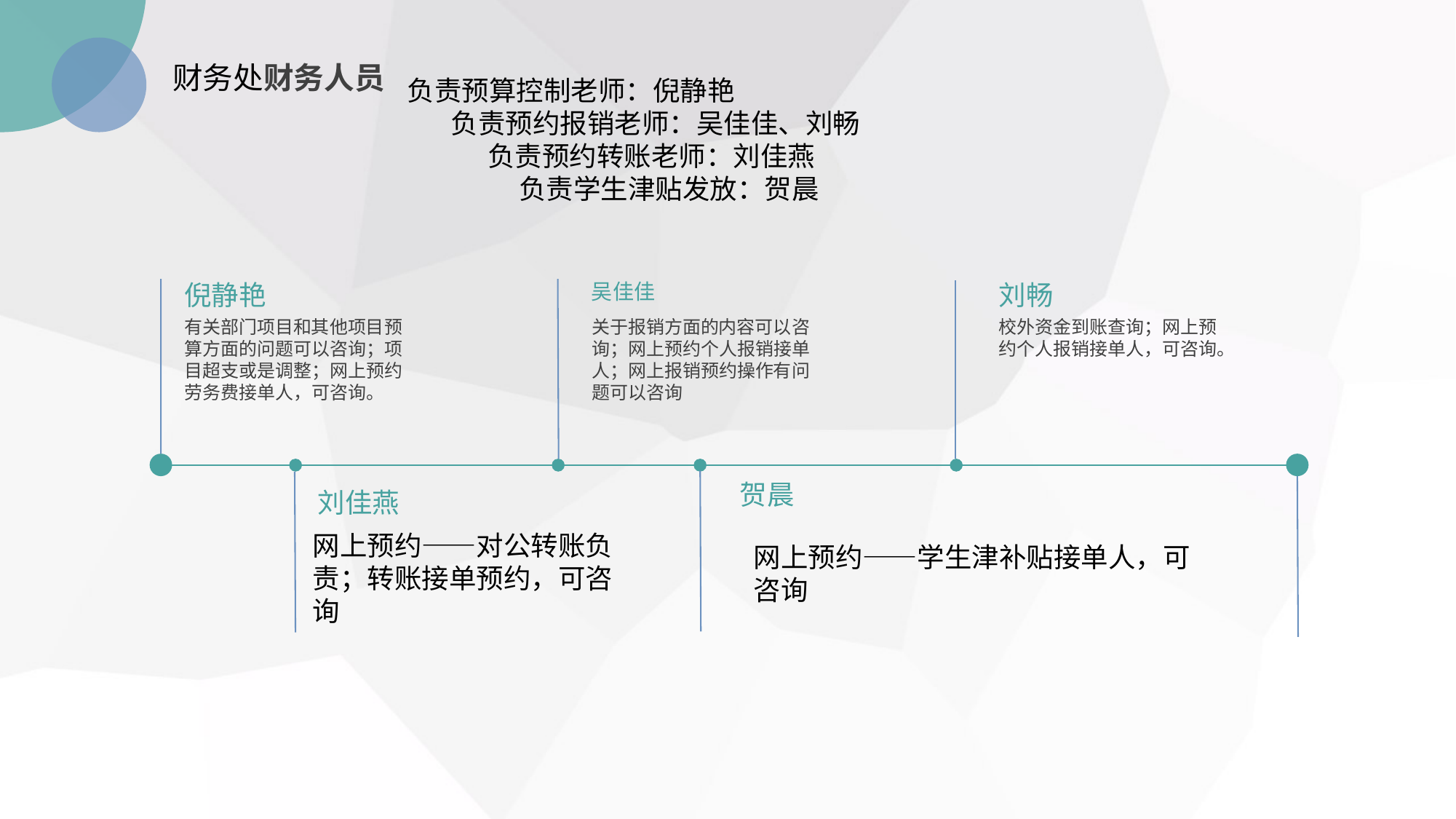

财务处财务人员
负责预算控制老师：倪静艳
      负责预约报销老师：吴佳佳、刘畅
            负责预约转账老师：刘佳燕
                 负责学生津贴发放：贺晨
倪静艳
吴佳佳
刘畅
有关部门项目和其他项目预算方面的问题可以咨询；项目超支或是调整；网上预约劳务费接单人，可咨询。
关于报销方面的内容可以咨询；网上预约个人报销接单人；网上报销预约操作有问题可以咨询
校外资金到账查询；网上预约个人报销接单人，可咨询。

贺晨
刘佳燕
网上预约——对公转账负责；转账接单预约，可咨询
网上预约——学生津补贴接单人，可咨询